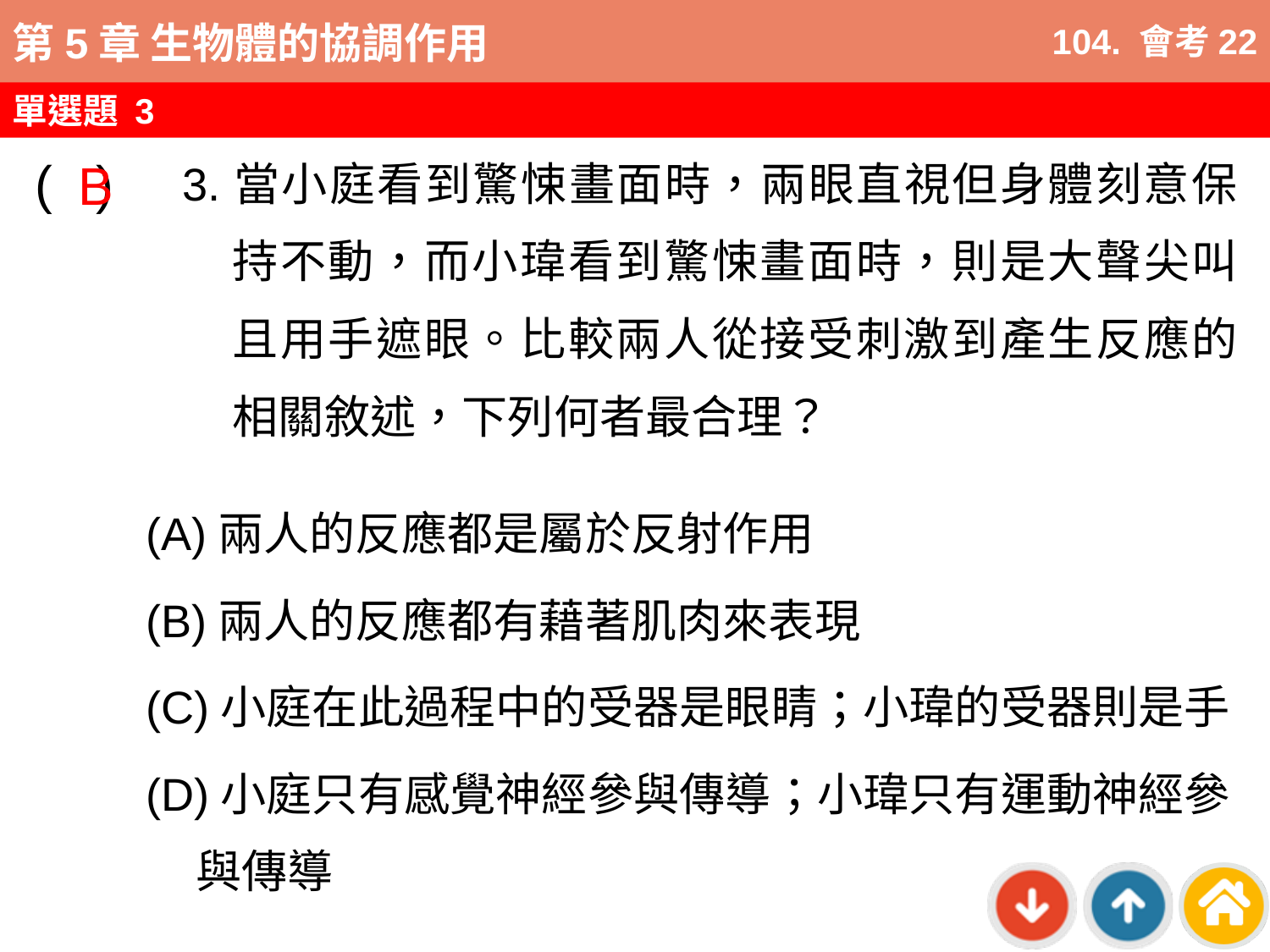

104. 會考22
單選題 3
B
3.當小庭看到驚悚畫面時，兩眼直視但身體刻意保持不動，而小瑋看到驚悚畫面時，則是大聲尖叫且用手遮眼。比較兩人從接受刺激到產生反應的相關敘述，下列何者最合理？
(   )
(A)兩人的反應都是屬於反射作用
(B)兩人的反應都有藉著肌肉來表現
(C)小庭在此過程中的受器是眼睛；小瑋的受器則是手
(D)小庭只有感覺神經參與傳導；小瑋只有運動神經參與傳導